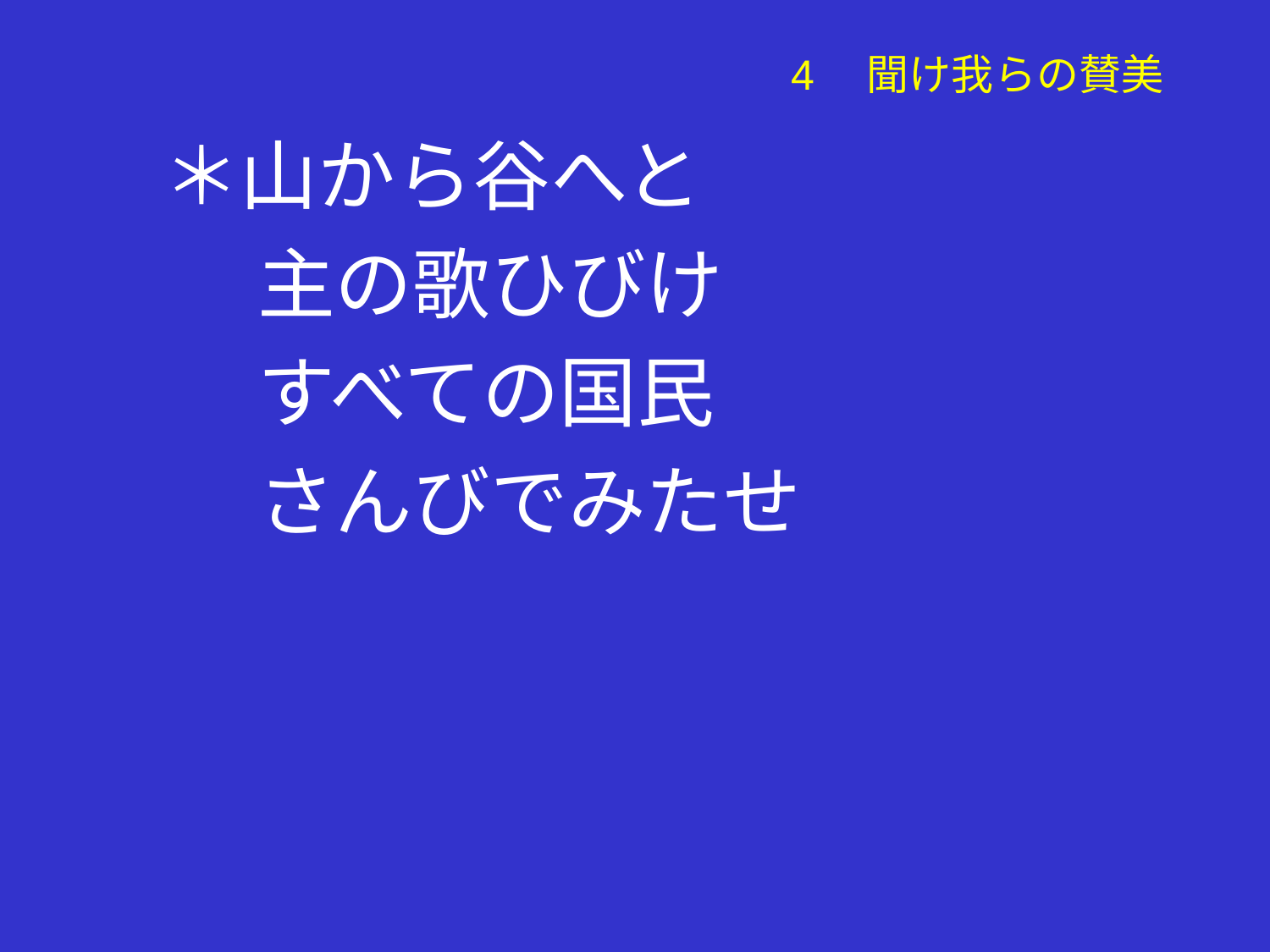

# 4　聞け我らの賛美
　　＊山から谷へと
　　　 主の歌ひびけ
　　　 すべての国民
　　　 さんびでみたせ